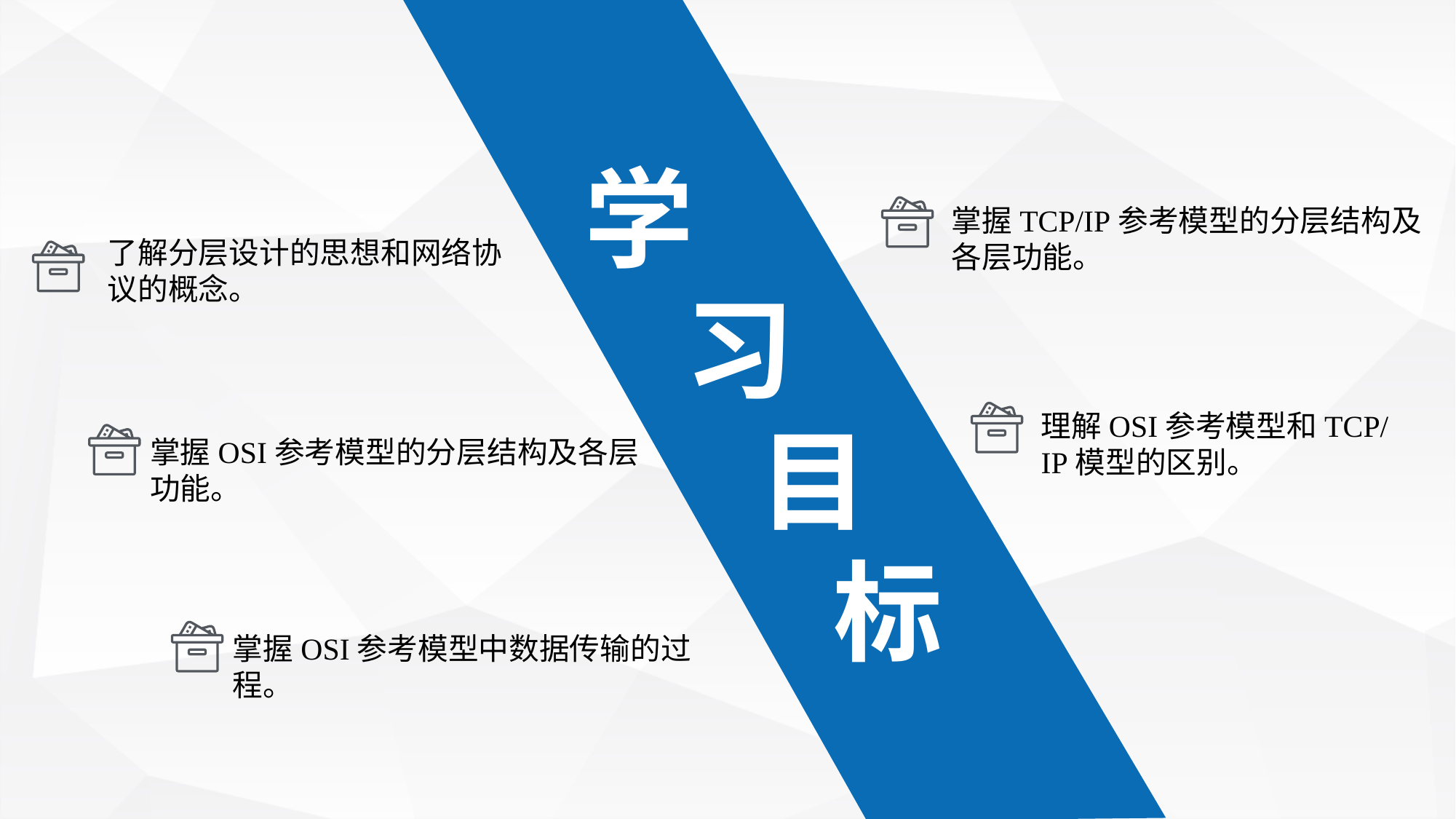

学
   习
      目
         标

掌握TCP/IP参考模型的分层结构及各层功能。
了解分层设计的思想和网络协议的概念。

理解OSI参考模型和TCP/IP模型的区别。

掌握OSI参考模型的分层结构及各层功能。

掌握OSI参考模型中数据传输的过程。